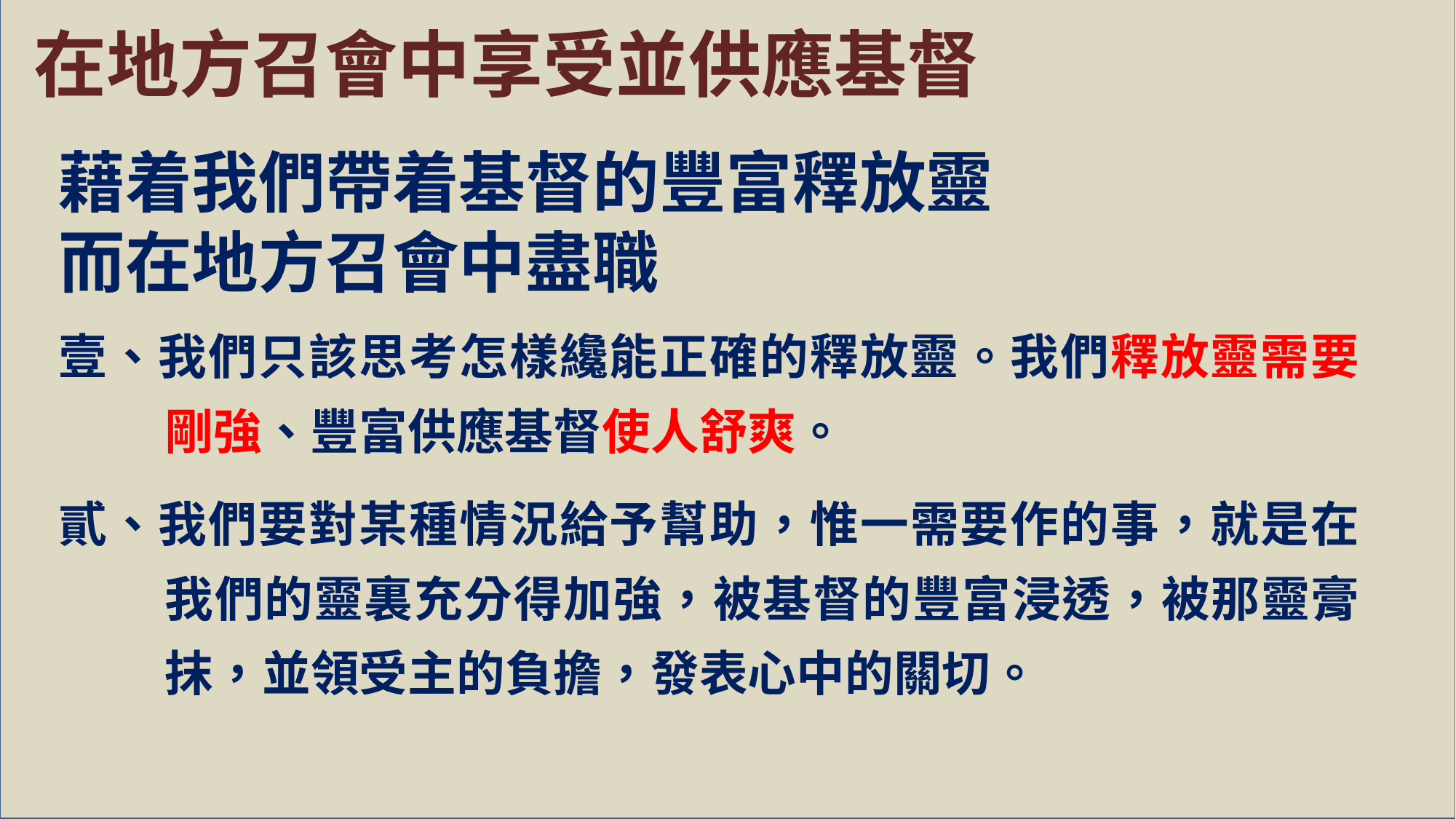

在地方召會中享受並供應基督
藉着我們帶着基督的豐富釋放靈
而在地方召會中盡職
壹、我們只該思考怎樣纔能正確的釋放靈。我們釋放靈需要剛強、豐富供應基督使人舒爽。
貳、我們要對某種情況給予幫助，惟一需要作的事，就是在我們的靈裏充分得加強，被基督的豐富浸透，被那靈膏抹，並領受主的負擔，發表心中的關切。